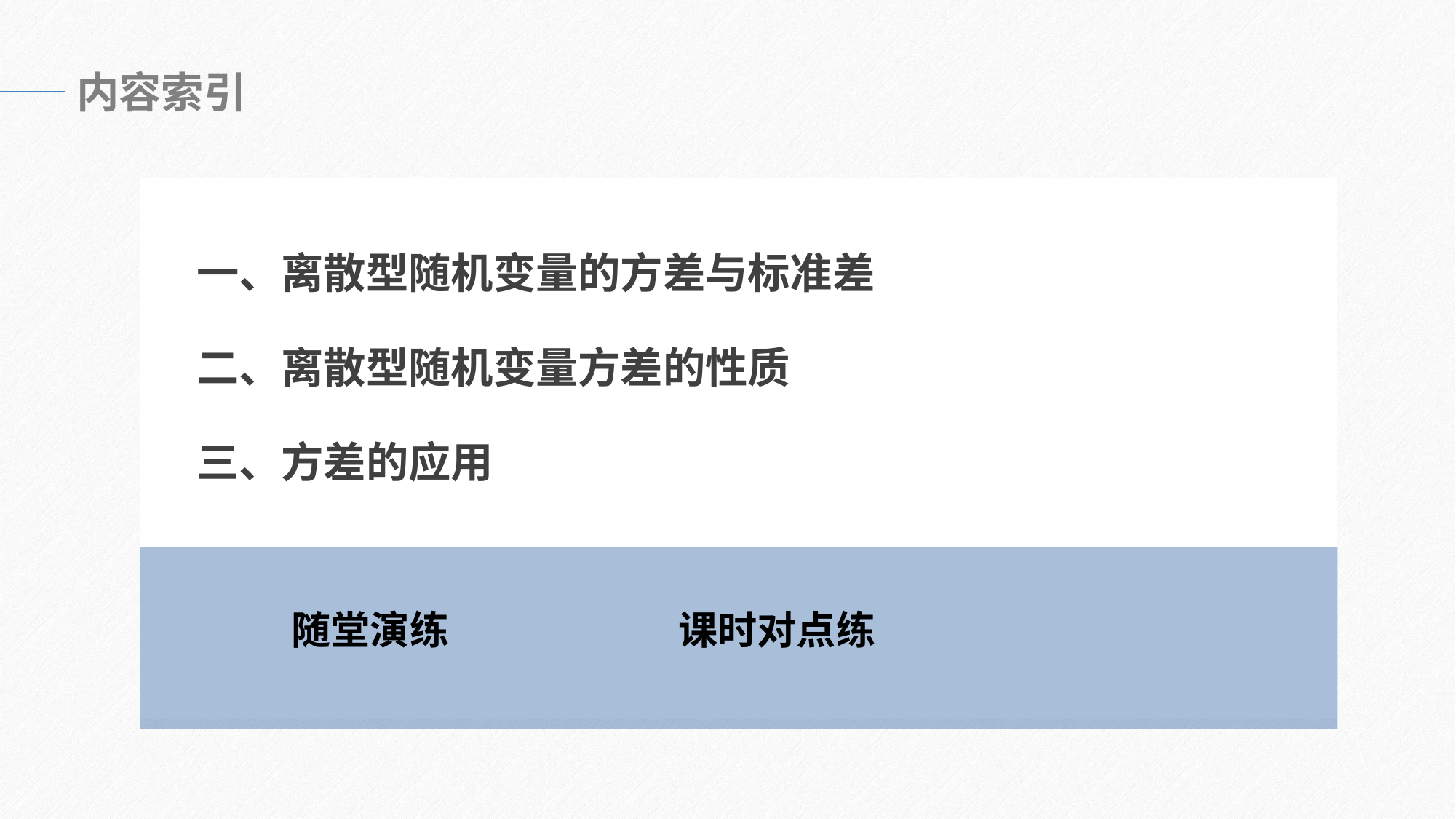

内容索引

一、离散型随机变量的方差与标准差
二、离散型随机变量方差的性质
三、方差的应用

随堂演练
课时对点练